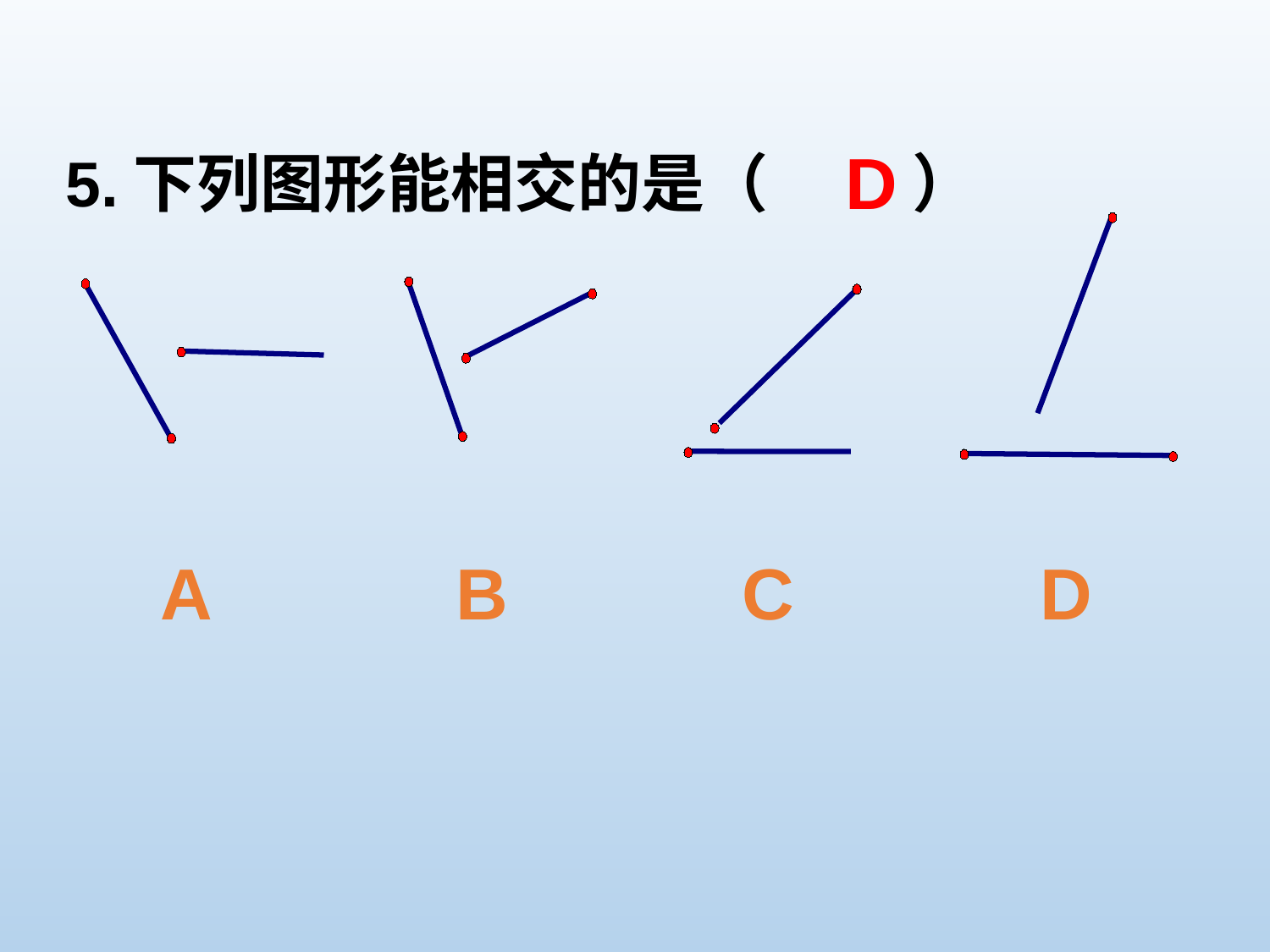

5.下列图形能相交的是（          ）
D

A
B
C
D